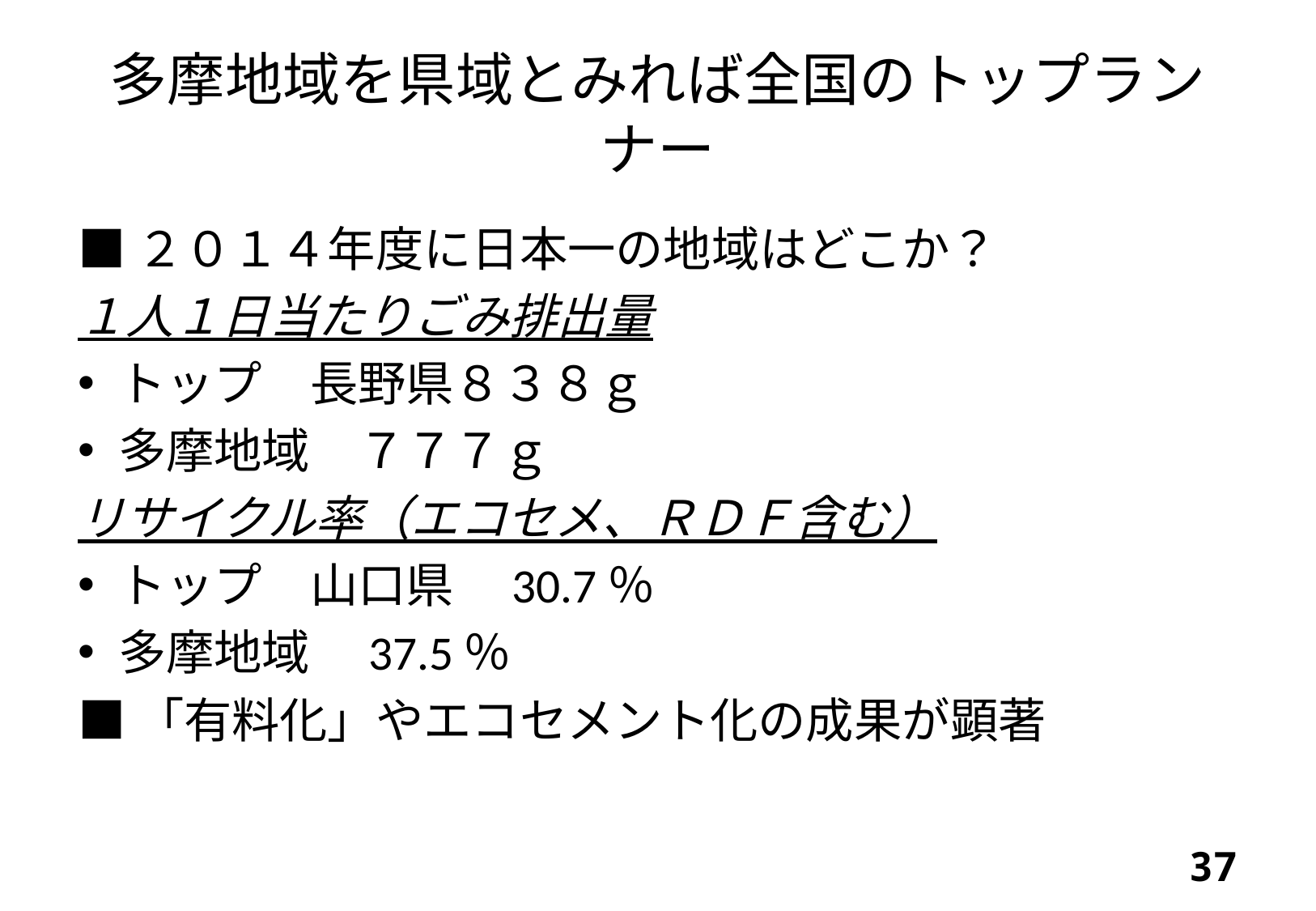

# 多摩地域を県域とみれば全国のトップランナー
■２０１４年度に日本一の地域はどこか？
１人１日当たりごみ排出量
トップ　長野県８３８ｇ
多摩地域　７７７ｇ
リサイクル率（エコセメ、ＲＤＦ含む）
トップ　山口県　30.7％
多摩地域　37.5％
■「有料化」やエコセメント化の成果が顕著
37